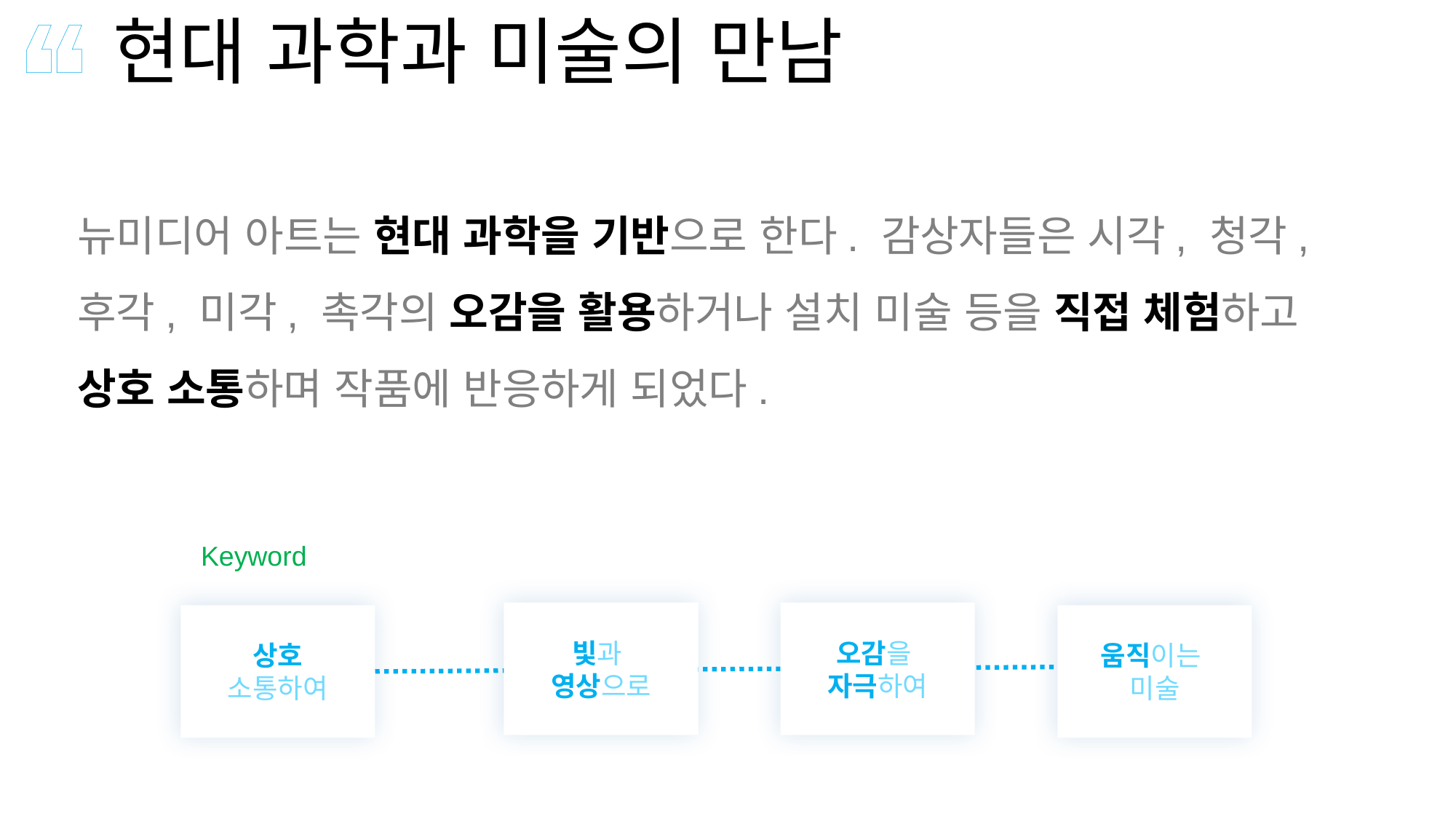

현대 과학과 미술의 만남
“
뉴미디어 아트는 현대 과학을 기반으로 한다. 감상자들은 시각, 청각, 후각, 미각, 촉각의 오감을 활용하거나 설치 미술 등을 직접 체험하고 상호 소통하며 작품에 반응하게 되었다.
Keyword
빛과
영상으로
오감을
자극하여
상호
소통하여
움직이는
미술